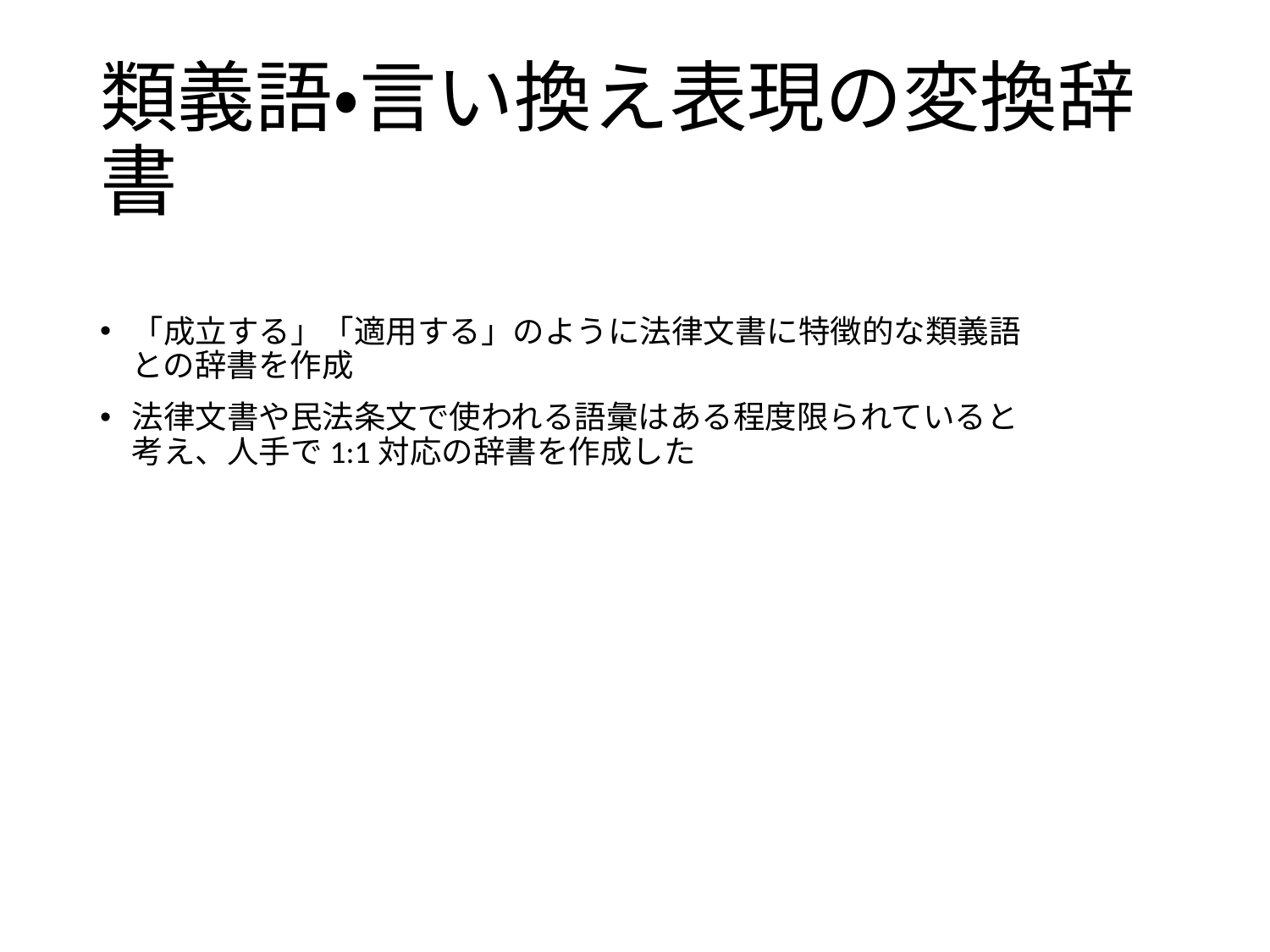

# 類義語・言い換え表現の変換辞書
「成立する」「適用する」のように法律文書に特徴的な類義語との辞書を作成
法律文書や民法条文で使われる語彙はある程度限られていると考え、人手で1:1対応の辞書を作成した